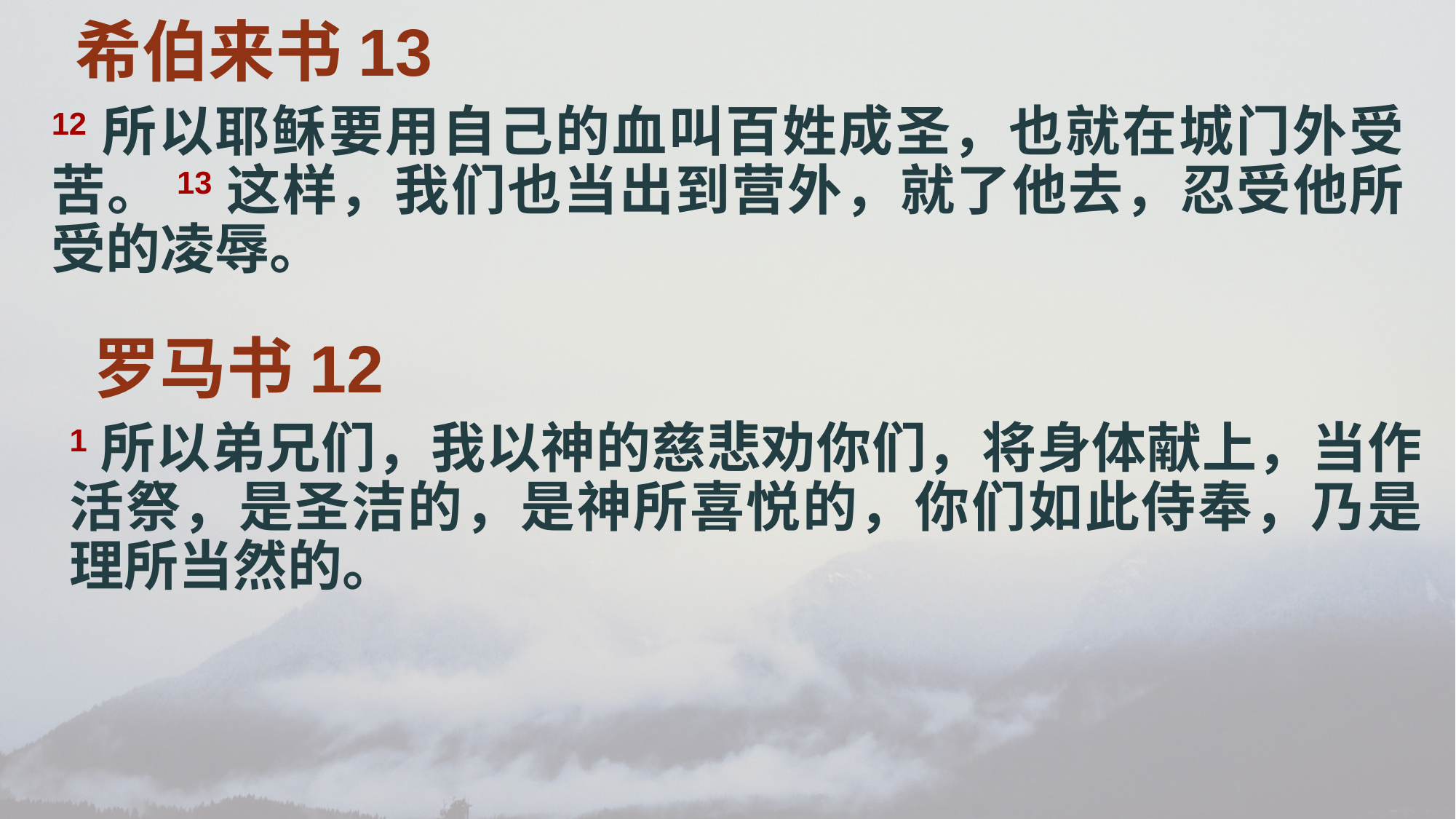

希伯来书13
12所以耶稣要用自己的血叫百姓成圣，也就在城门外受苦。13这样，我们也当出到营外，就了他去，忍受他所受的凌辱。
罗马书12
1所以弟兄们，我以神的慈悲劝你们，将身体献上，当作活祭，是圣洁的，是神所喜悦的，你们如此侍奉，乃是理所当然的。